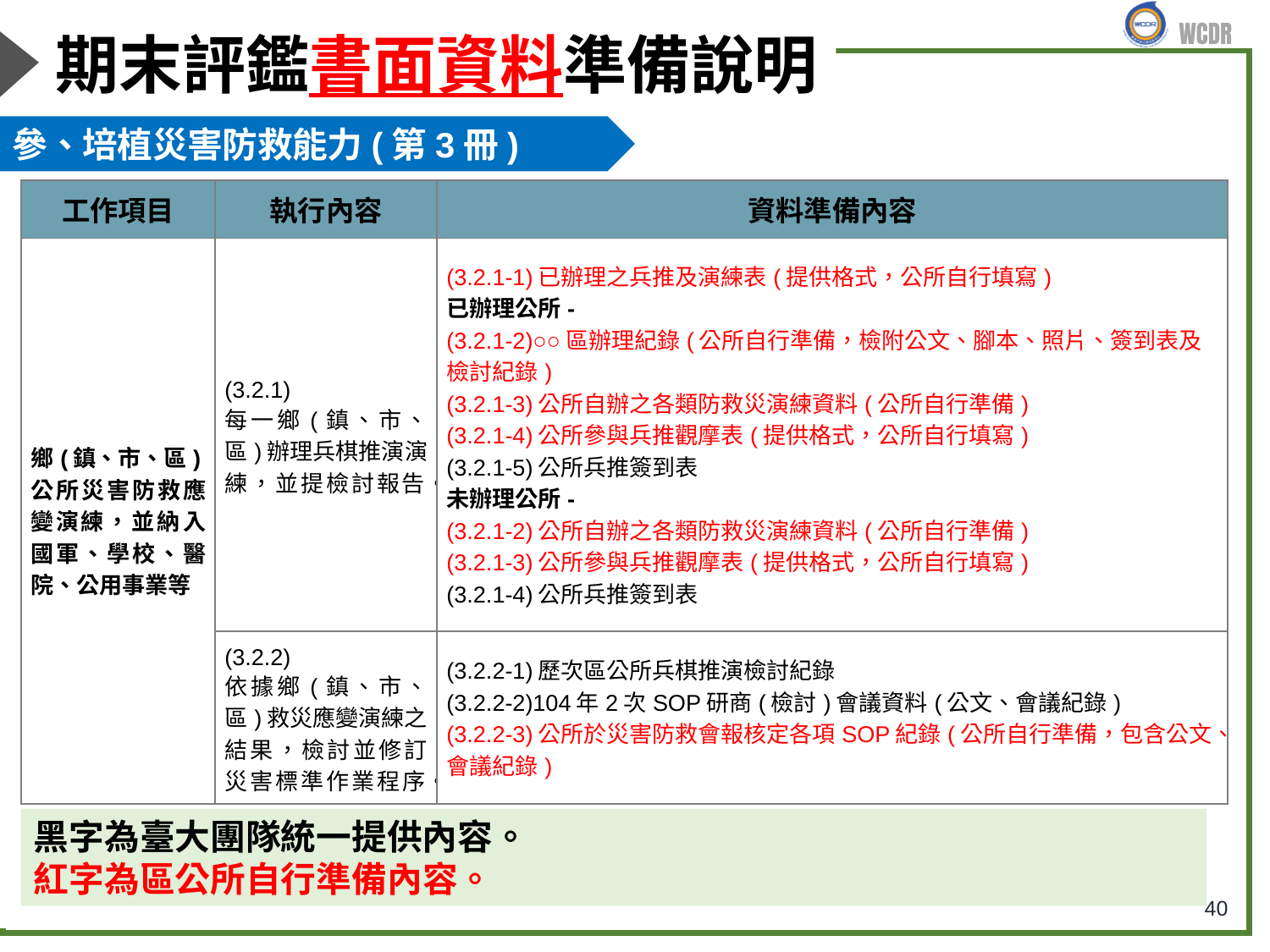

# 期末評鑑書面資料準備說明
參、培植災害防救能力(第3冊)
| 工作項目 | 執行內容 | 資料準備內容 |
| --- | --- | --- |
| 鄉(鎮、市、區)公所災害防救應變演練，並納入國軍、學校、醫院、公用事業等 | (3.2.1) 每一鄉(鎮、市、區)辦理兵棋推演演練，並提檢討報告。 | (3.2.1-1)已辦理之兵推及演練表(提供格式，公所自行填寫) 已辦理公所- (3.2.1-2)○○區辦理紀錄(公所自行準備，檢附公文、腳本、照片、簽到表及檢討紀錄) (3.2.1-3)公所自辦之各類防救災演練資料(公所自行準備) (3.2.1-4)公所參與兵推觀摩表(提供格式，公所自行填寫) (3.2.1-5)公所兵推簽到表 未辦理公所- (3.2.1-2)公所自辦之各類防救災演練資料(公所自行準備) (3.2.1-3)公所參與兵推觀摩表(提供格式，公所自行填寫) (3.2.1-4)公所兵推簽到表 |
|  | (3.2.2) 依據鄉(鎮、市、區)救災應變演練之結果，檢討並修訂災害標準作業程序。 | (3.2.2-1)歷次區公所兵棋推演檢討紀錄 (3.2.2-2)104年2次SOP研商(檢討)會議資料(公文、會議紀錄) (3.2.2-3)公所於災害防救會報核定各項SOP紀錄(公所自行準備，包含公文、會議紀錄) |
黑字為臺大團隊統一提供內容。
紅字為區公所自行準備內容。
40